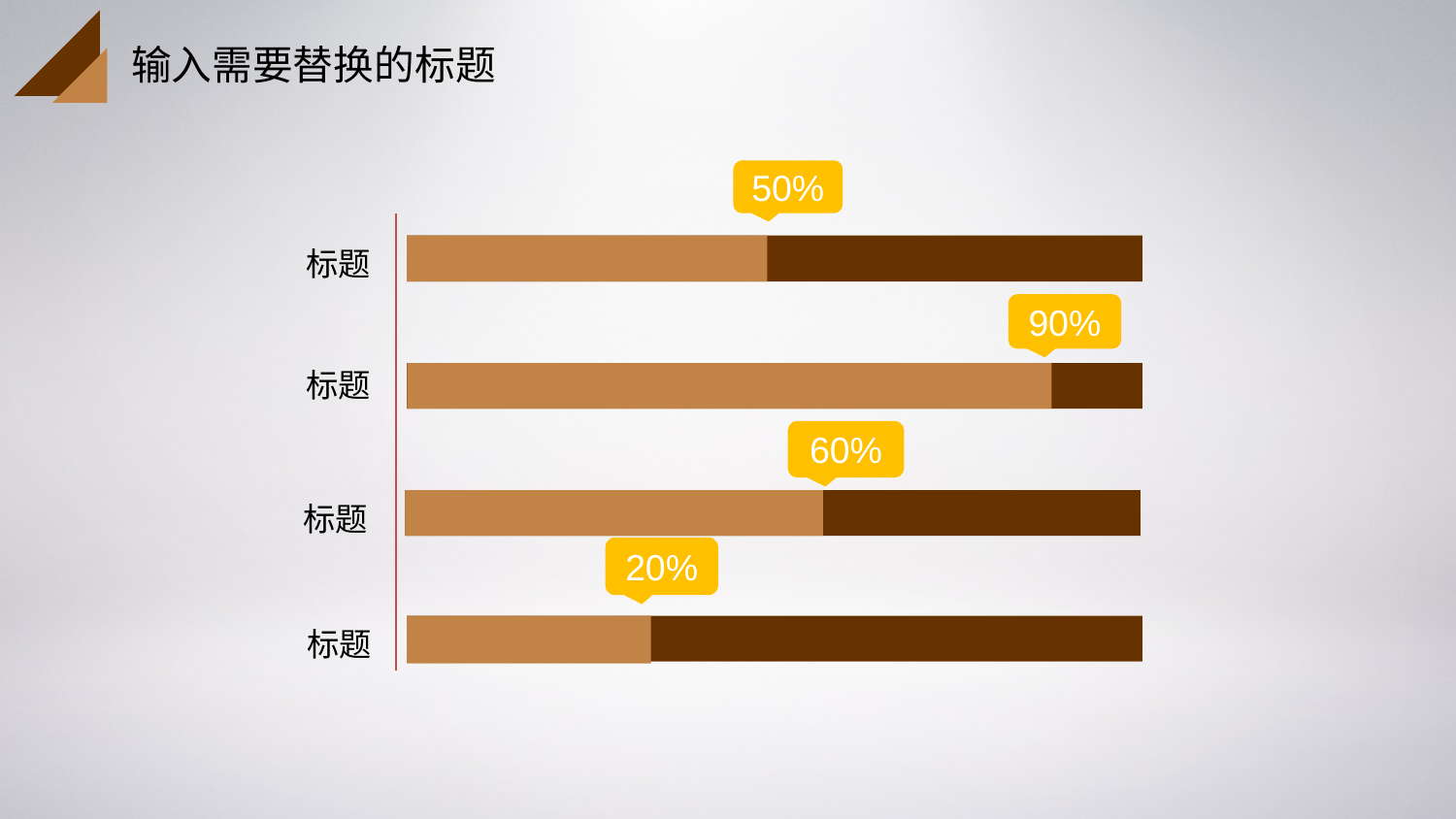

输入需要替换的标题

50%

标题
90%
标题

60%

标题
20%

标题